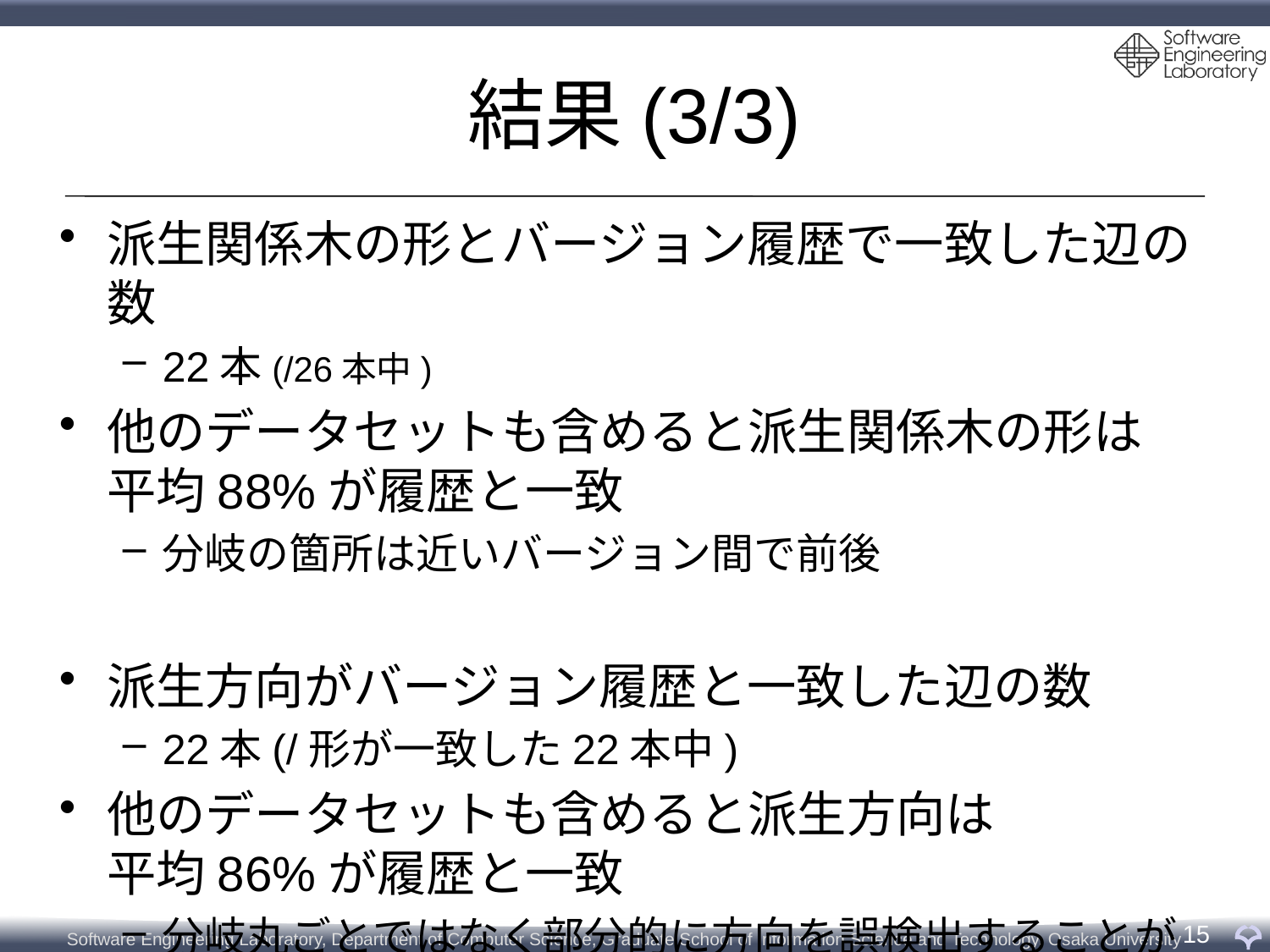

# 結果(3/3)
派生関係木の形とバージョン履歴で一致した辺の数
22本(/26本中)
他のデータセットも含めると派生関係木の形は
平均88%が履歴と一致
分岐の箇所は近いバージョン間で前後

派生方向がバージョン履歴と一致した辺の数
22本(/形が一致した22本中)
他のデータセットも含めると派生方向は
平均86%が履歴と一致
分岐丸ごとではなく部分的に方向を誤検出することがある

15